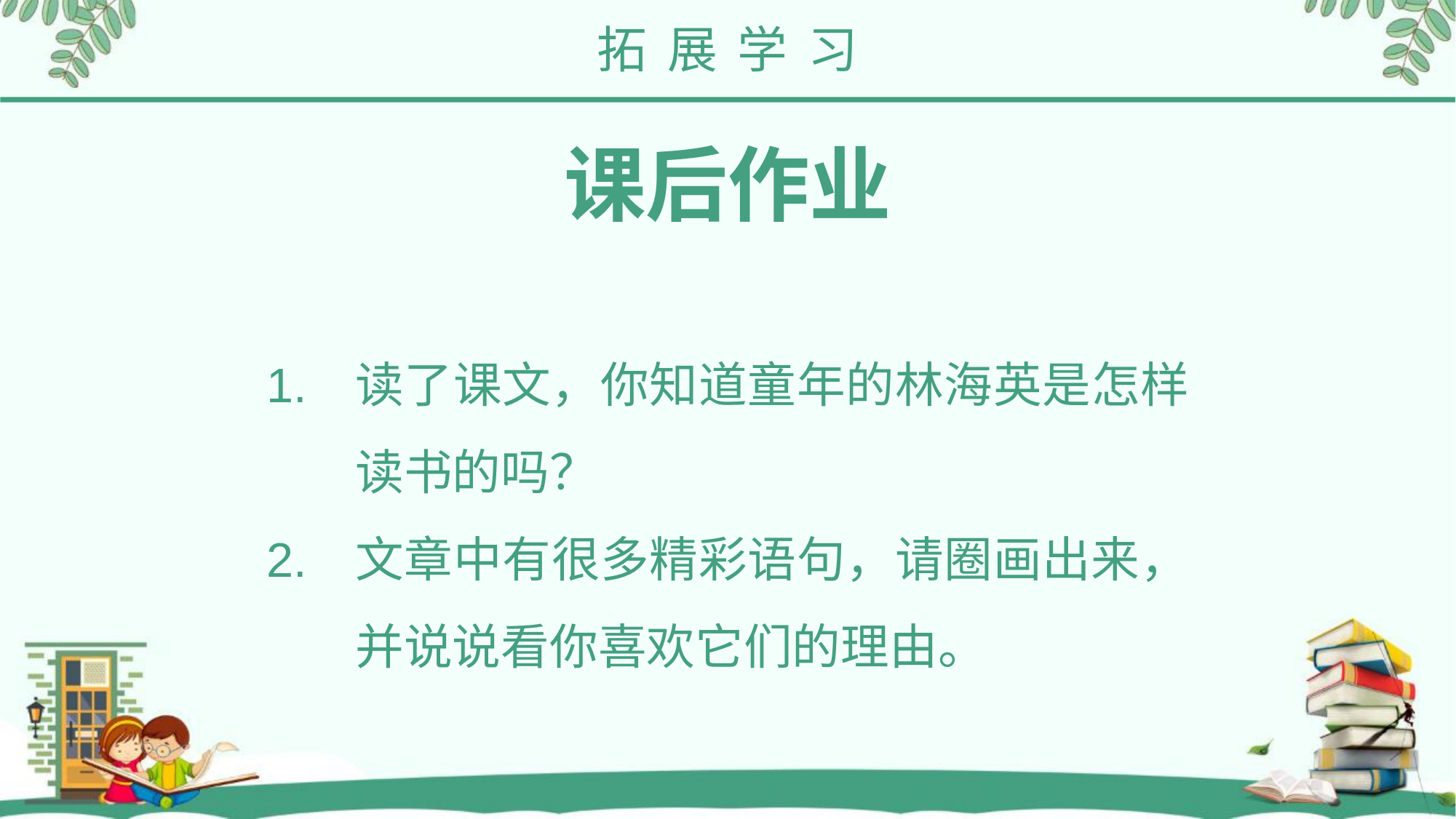

拓 展 学 习

课后作业
读了课文，你知道童年的林海英是怎样读书的吗？
文章中有很多精彩语句，请圈画出来，并说说看你喜欢它们的理由。